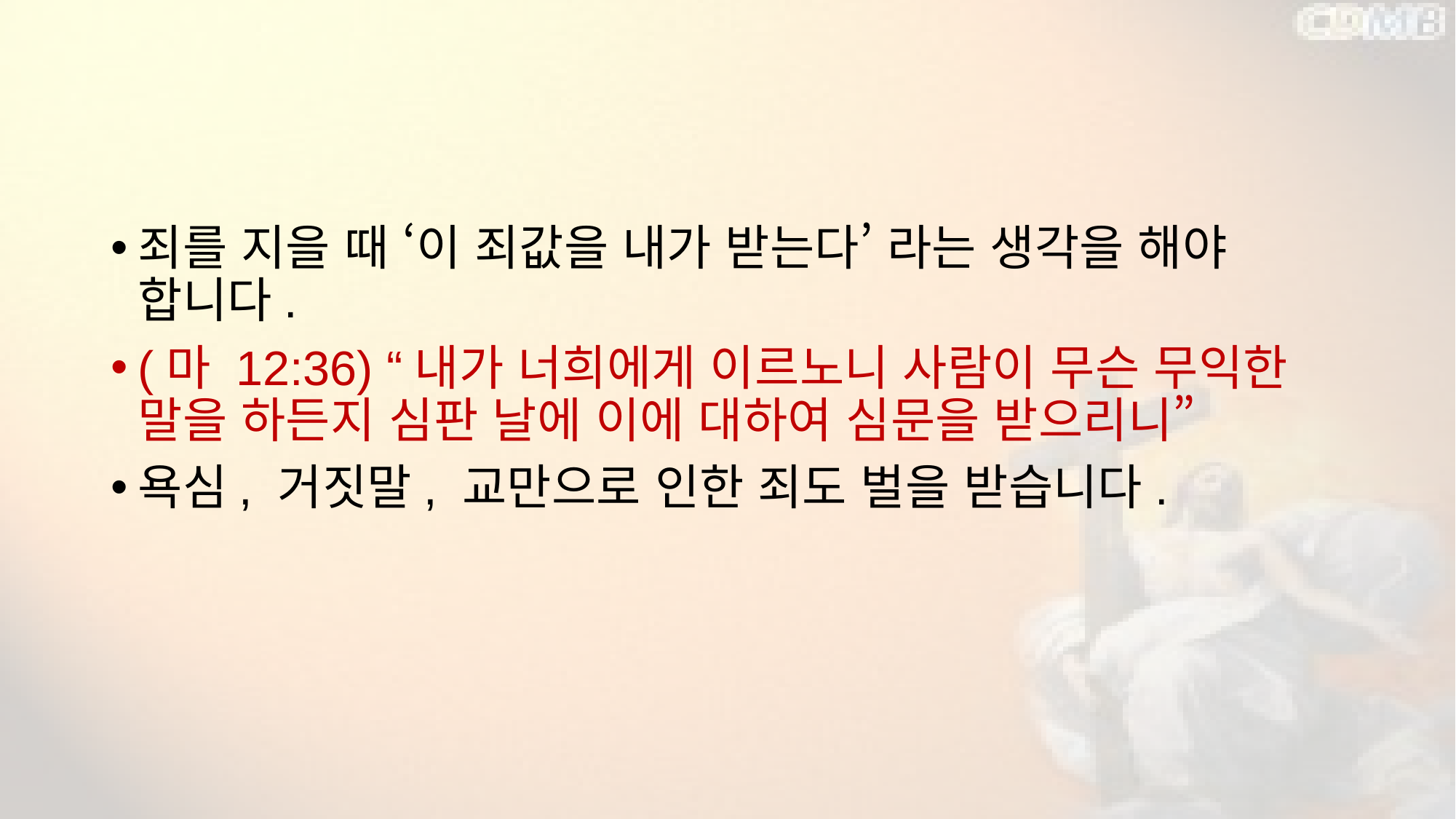

#
죄를 지을 때 ‘이 죄값을 내가 받는다’ 라는 생각을 해야 합니다.
(마 12:36) “내가 너희에게 이르노니 사람이 무슨 무익한 말을 하든지 심판 날에 이에 대하여 심문을 받으리니”
욕심, 거짓말, 교만으로 인한 죄도 벌을 받습니다.